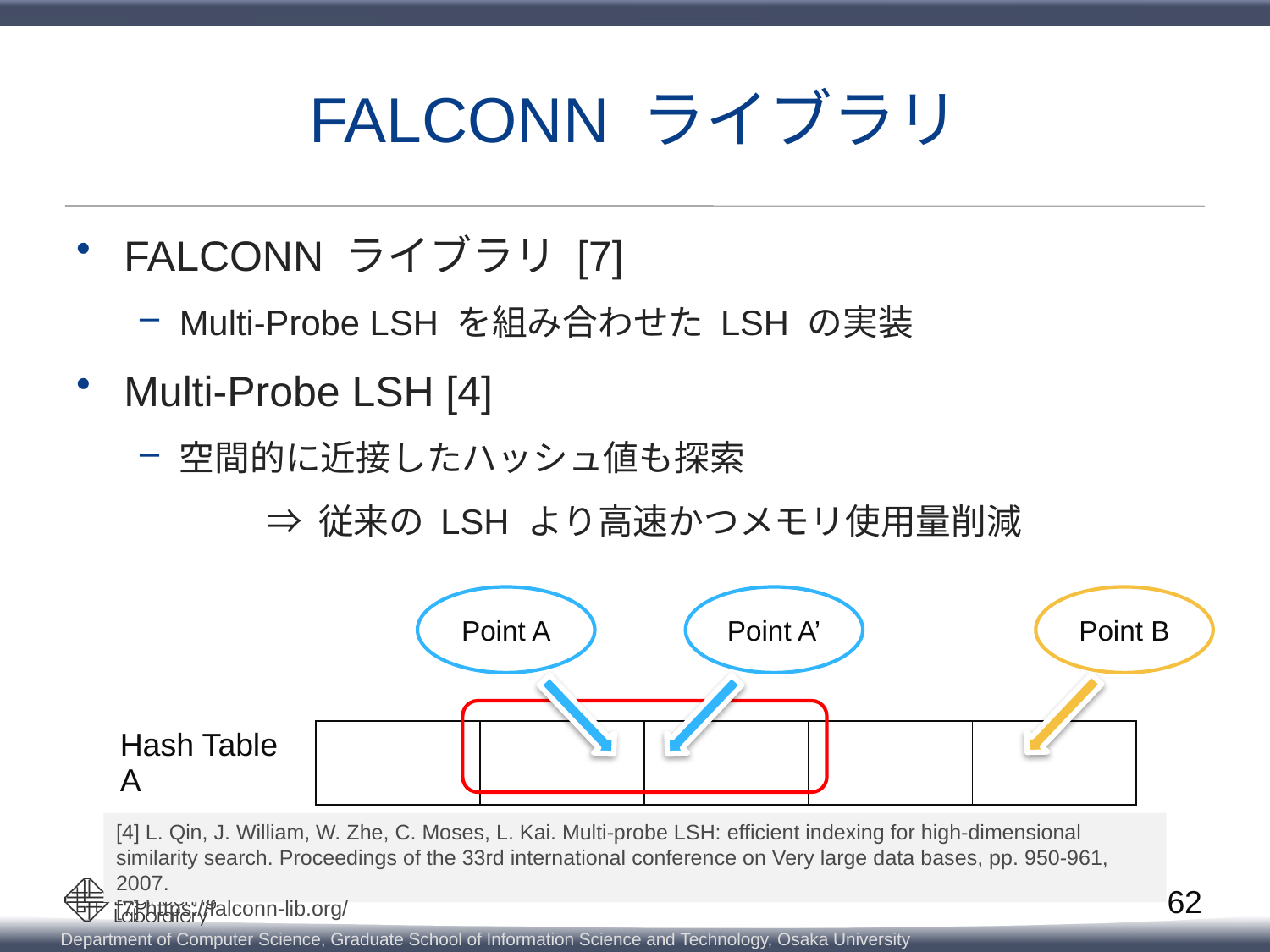

# FALCONN ライブラリ
FALCONN ライブラリ [7]
Multi-Probe LSH を組み合わせた LSH の実装
Multi-Probe LSH [4]
空間的に近接したハッシュ値も探索
	⇒ 従来の LSH より高速かつメモリ使用量削減

Point A
Point A’
Point B

| Hash Table A |  |  |  |  |  |
| --- | --- | --- | --- | --- | --- |
[4] L. Qin, J. William, W. Zhe, C. Moses, L. Kai. Multi-probe LSH: efficient indexing for high-dimensional similarity search. Proceedings of the 33rd international conference on Very large data bases, pp. 950-961, 2007.
[7] https://falconn-lib.org/
62